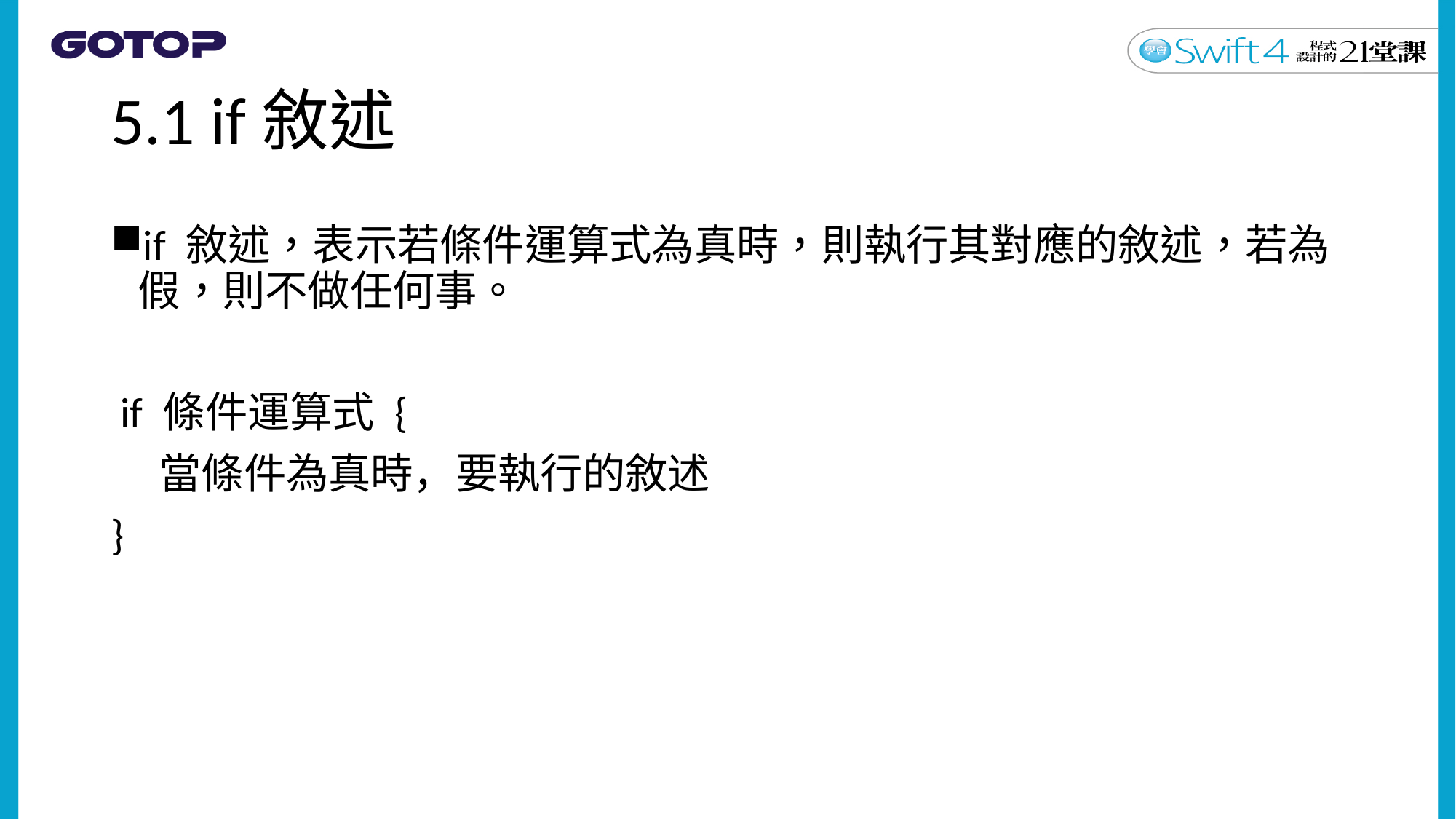

# 5.1 if敘述
if 敘述，表示若條件運算式為真時，則執行其對應的敘述，若為假，則不做任何事。

 if 條件運算式 {
    當條件為真時，要執行的敘述
}